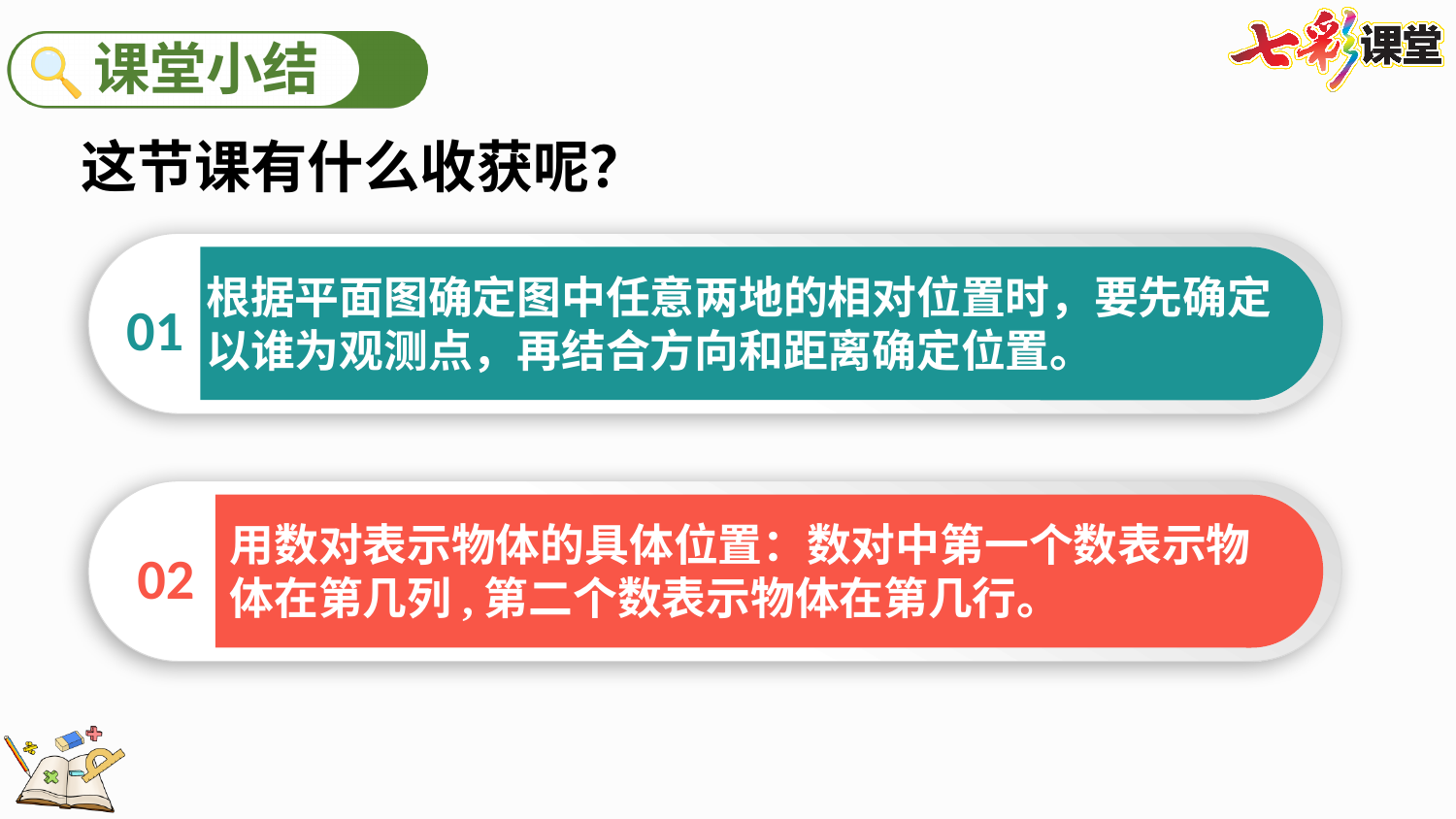

这节课有什么收获呢？

01
根据平面图确定图中任意两地的相对位置时，要先确定以谁为观测点，再结合方向和距离确定位置。

02
用数对表示物体的具体位置：数对中第一个数表示物体在第几列,第二个数表示物体在第几行。